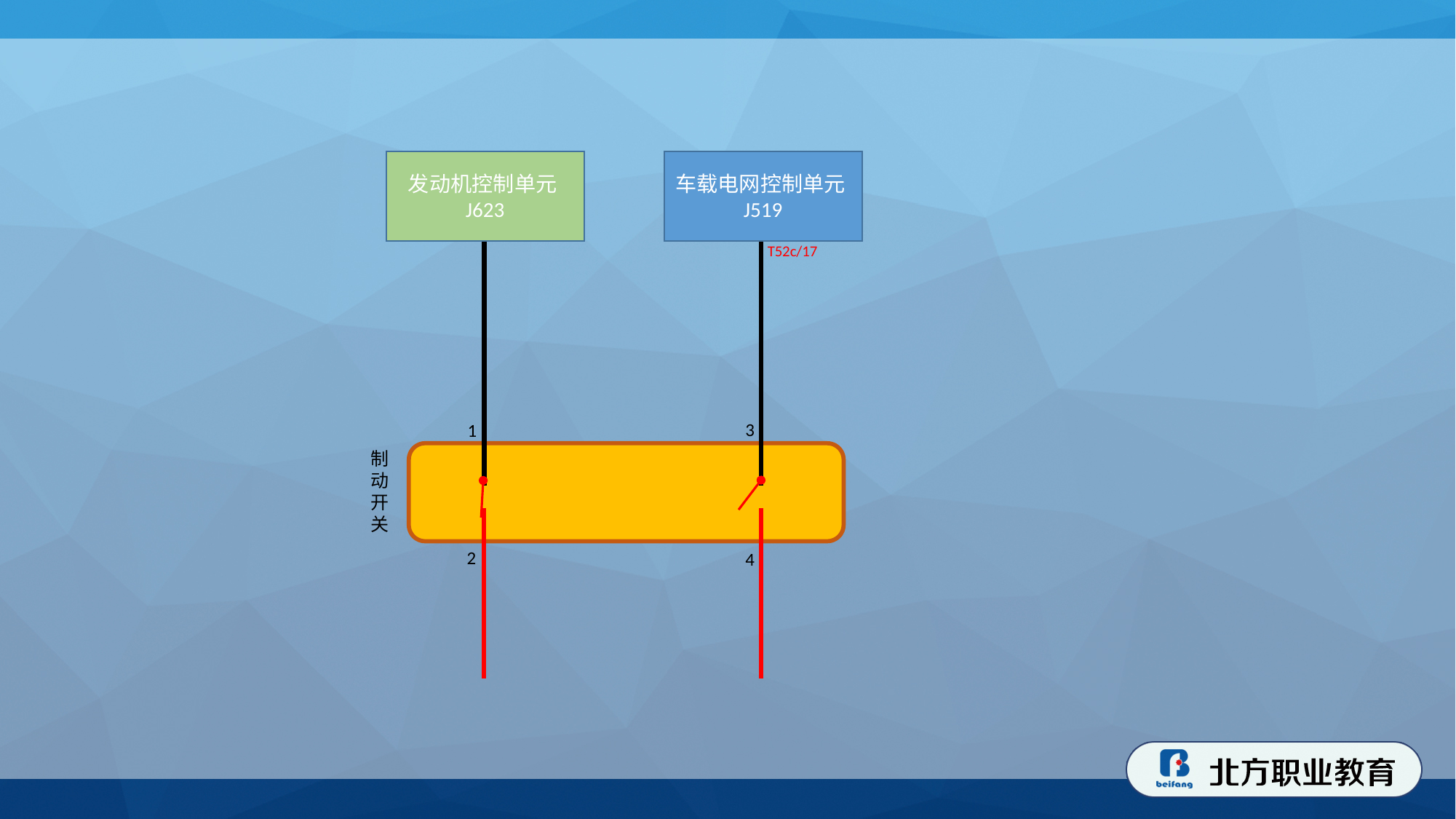

发动机控制单元J623
车载电网控制单元J519
T52c/17
3
1
制动开关

2
4